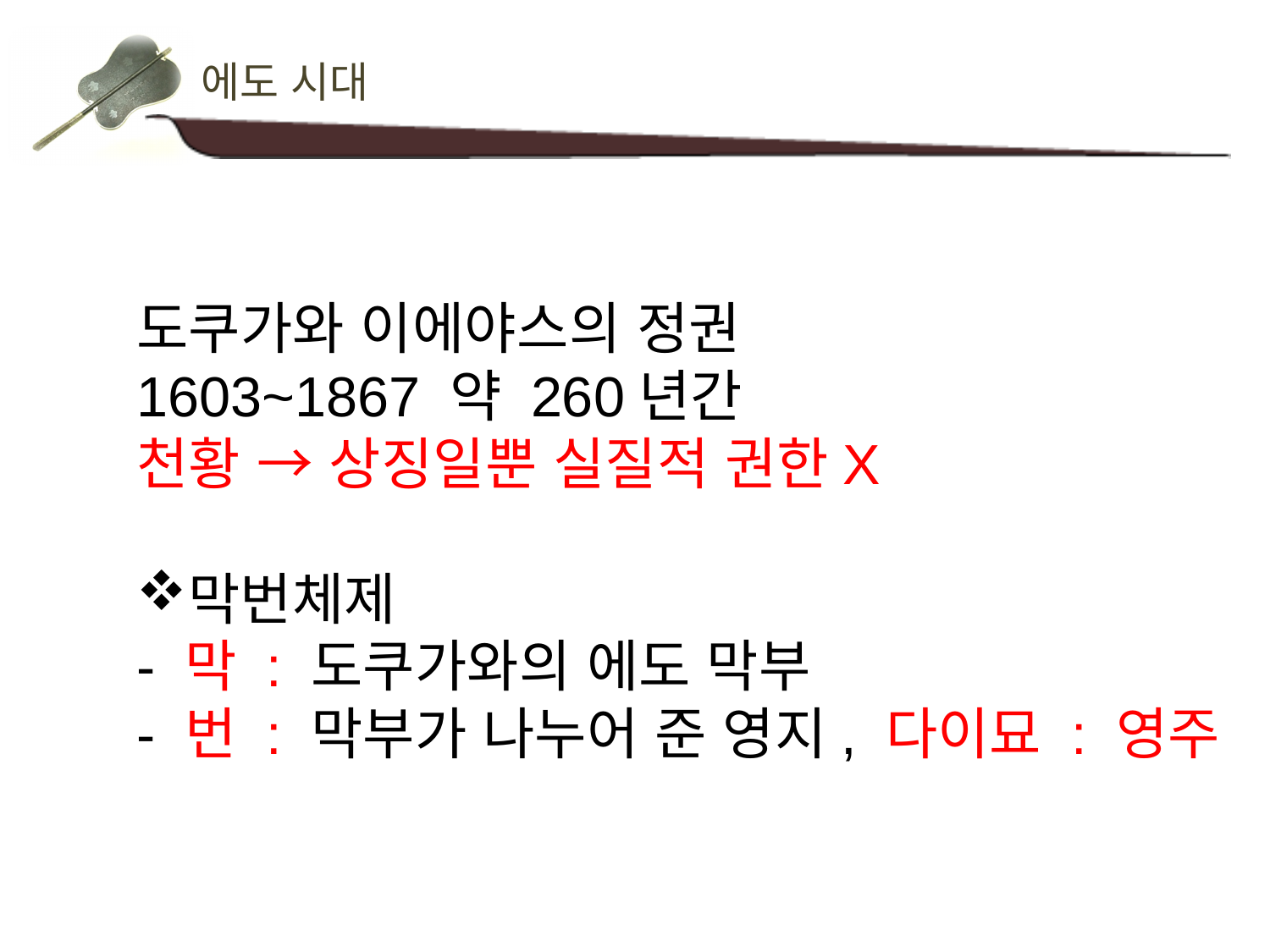

에도 시대
도쿠가와 이에야스의 정권
1603~1867 약 260년간
천황 → 상징일뿐 실질적 권한X

막번체제
- 막 : 도쿠가와의 에도 막부
- 번 : 막부가 나누어 준 영지, 다이묘 : 영주